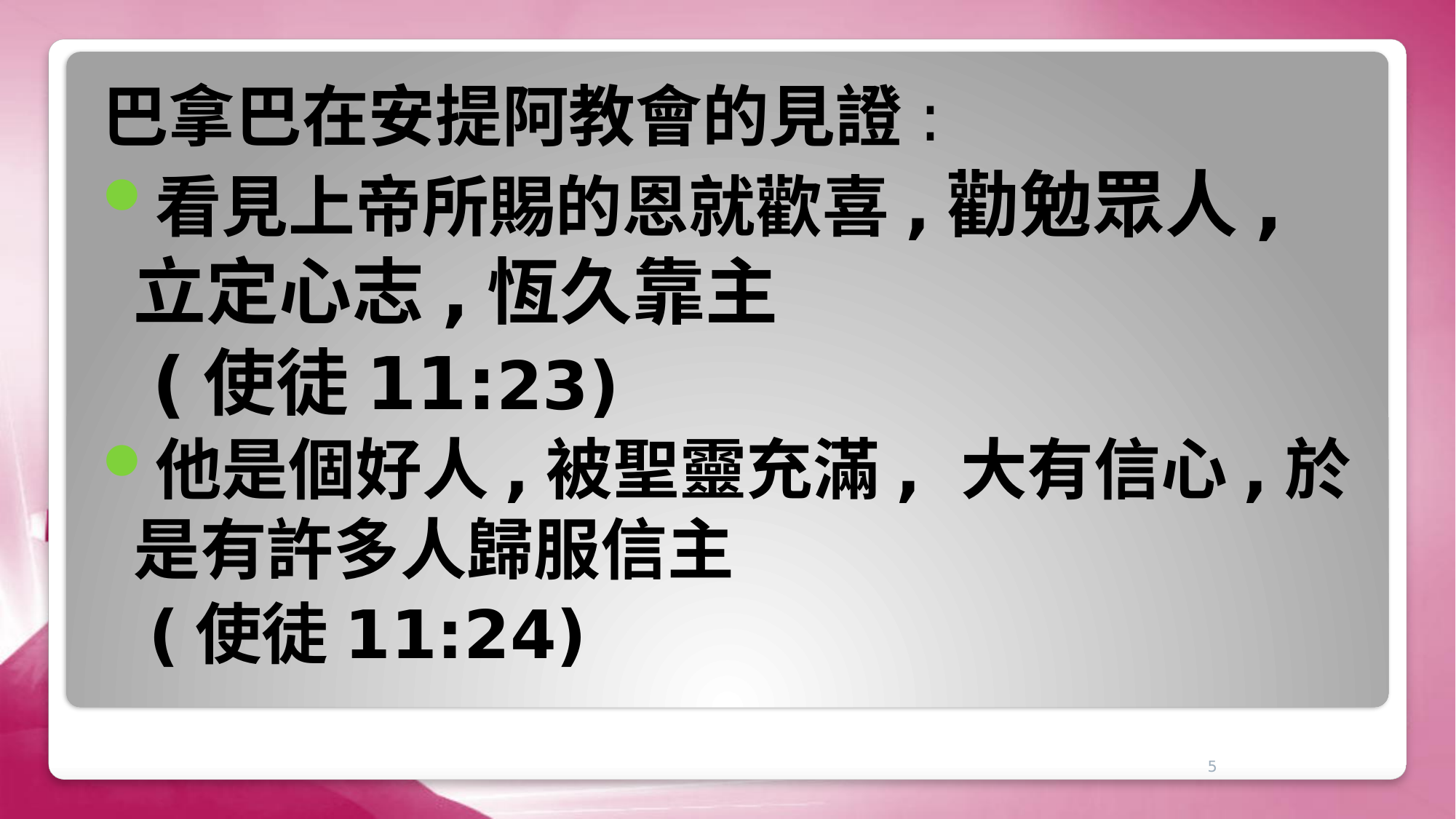

巴拿巴在安提阿教會的見證:
看見上帝所賜的恩就歡喜,勸勉眾人,立定心志,恆久靠主
  (使徒11:23)
他是個好人,被聖靈充滿, 大有信心,於是有許多人歸服信主
  (使徒11:24)

#
5